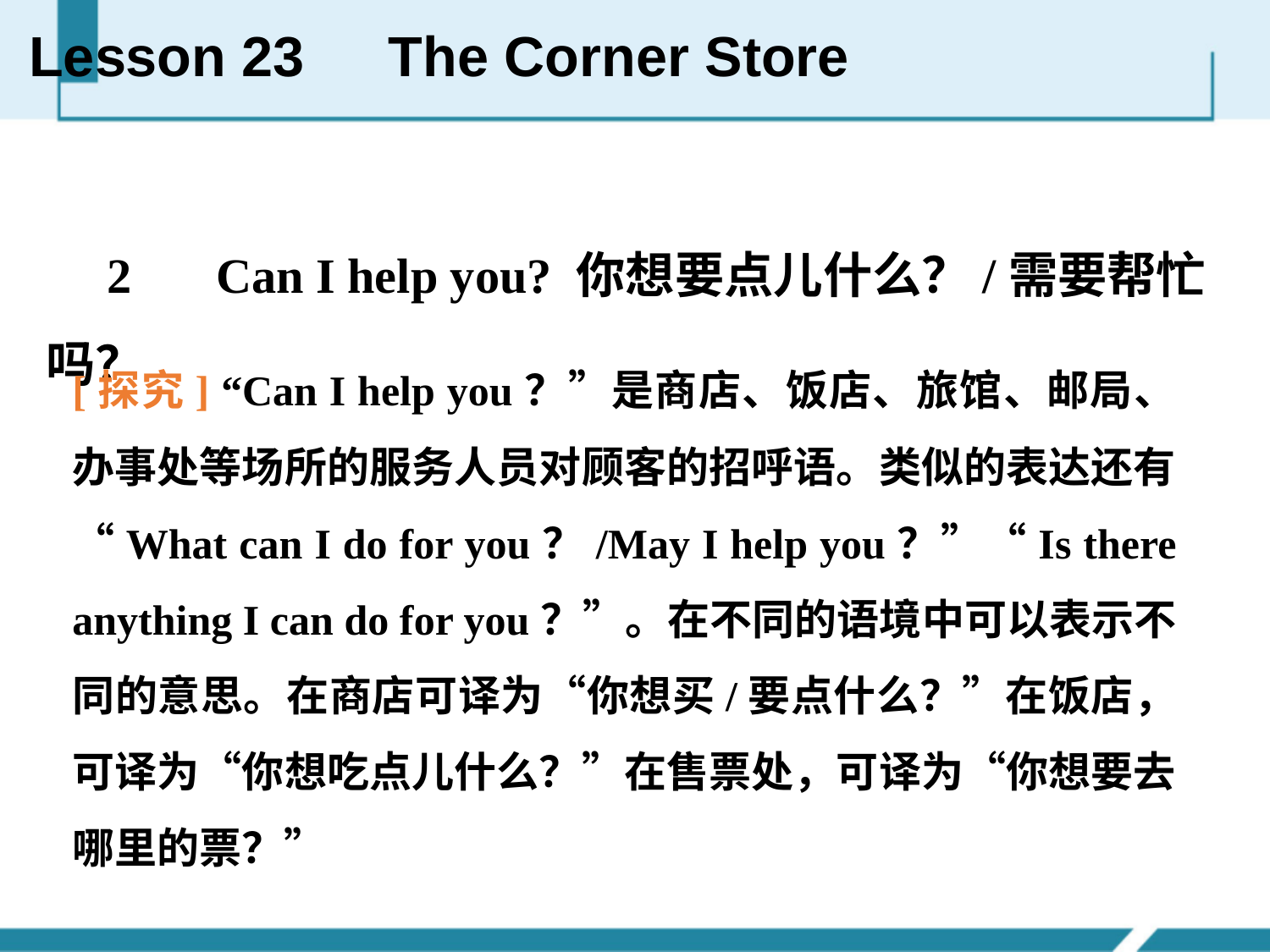

Lesson 23　The Corner Store
　2　 Can I help you? 你想要点儿什么？/需要帮忙吗？
[探究] “Can I help you？”是商店、饭店、旅馆、邮局、办事处等场所的服务人员对顾客的招呼语。类似的表达还有“What can I do for you？/May I help you？”“Is there anything I can do for you？”。在不同的语境中可以表示不同的意思。在商店可译为“你想买/要点什么？”在饭店，可译为“你想吃点儿什么？”在售票处，可译为“你想要去哪里的票？”